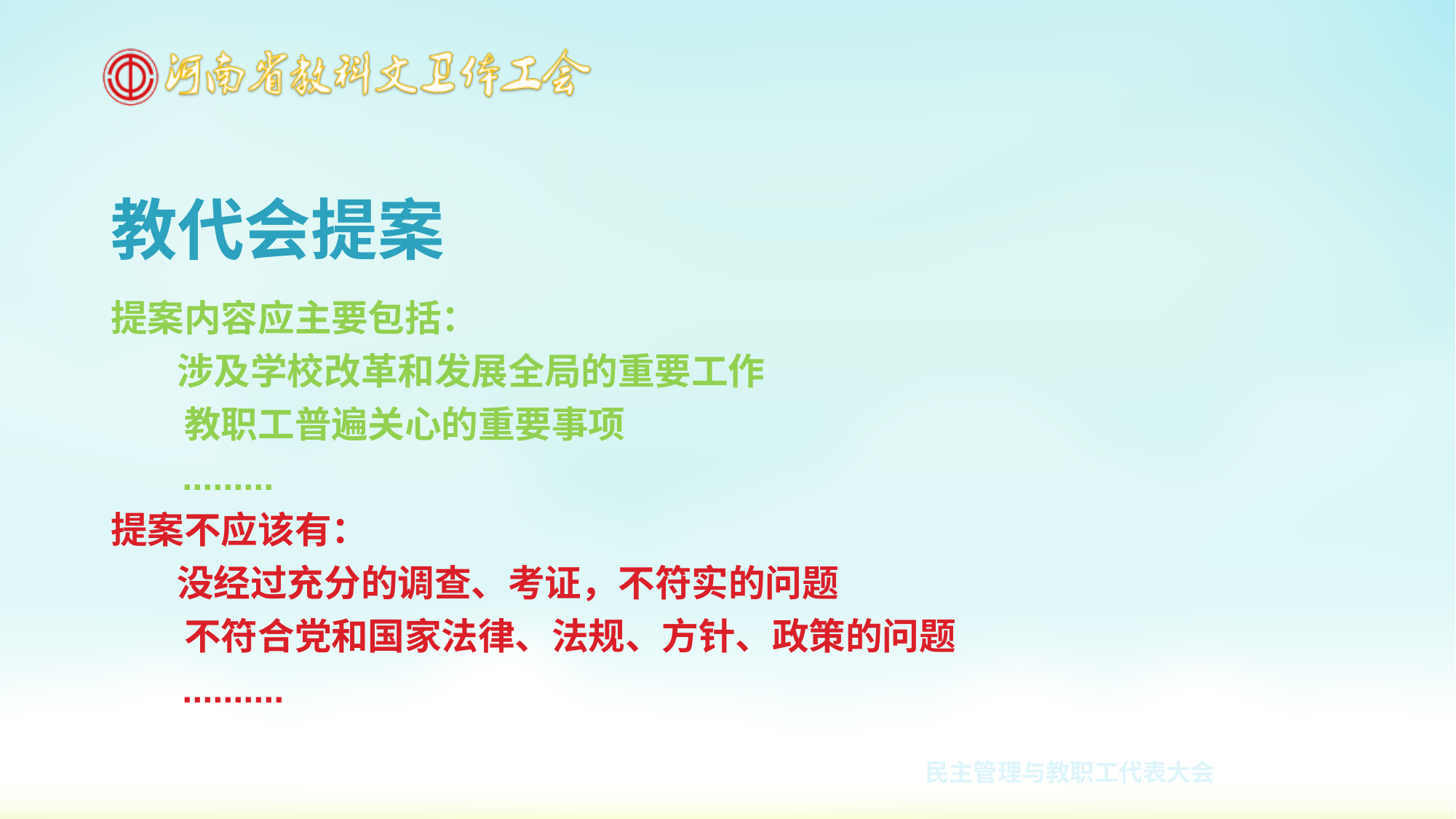

# 教代会提案
提案内容应主要包括：
       涉及学校改革和发展全局的重要工作
　　教职工普遍关心的重要事项
       .........
提案不应该有：
       没经过充分的调查、考证，不符实的问题
　　不符合党和国家法律、法规、方针、政策的问题
       ..........